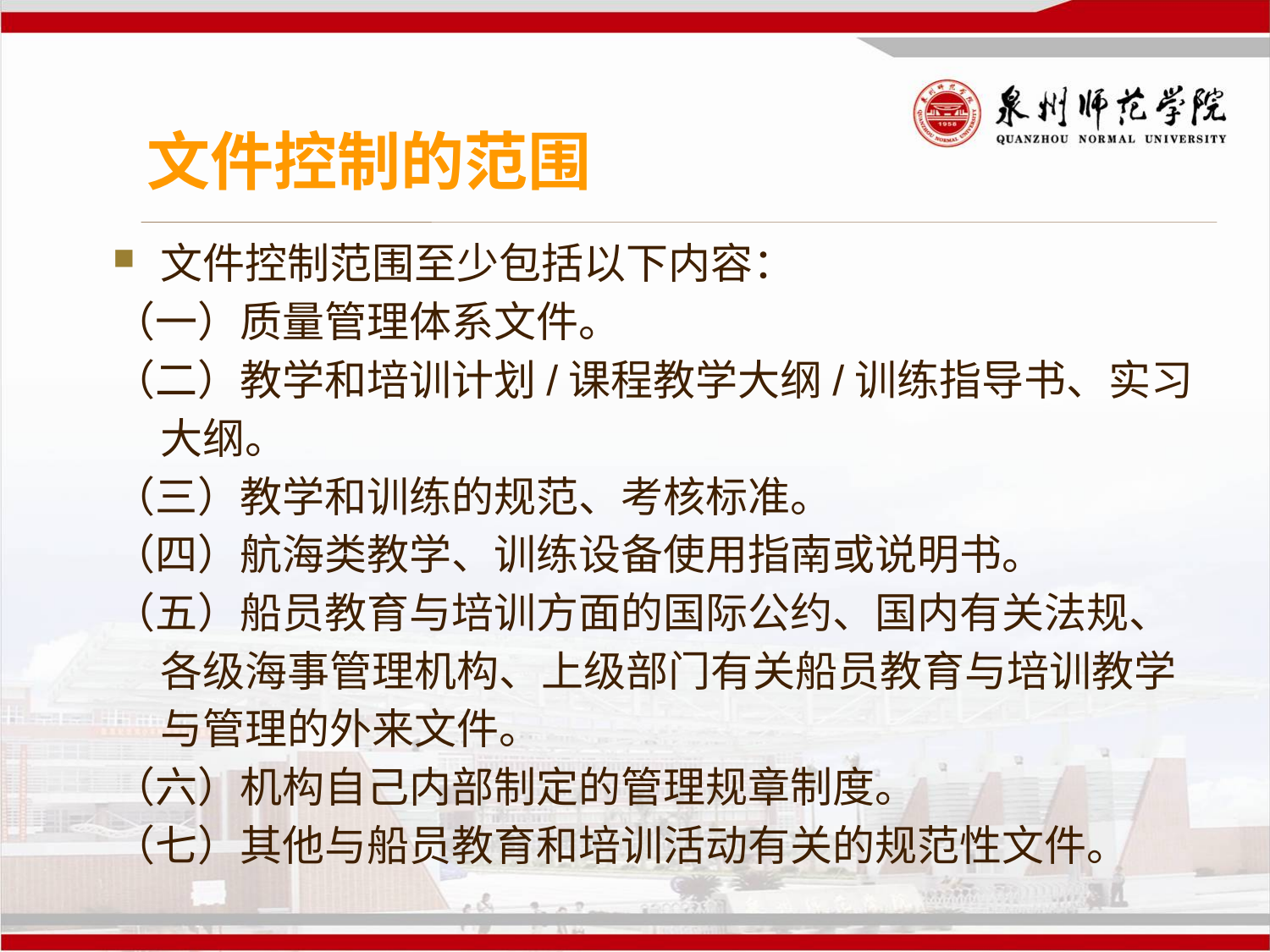

# 文件控制的范围
文件控制范围至少包括以下内容：
（一）质量管理体系文件。
（二）教学和培训计划/课程教学大纲/训练指导书、实习大纲。
（三）教学和训练的规范、考核标准。
（四）航海类教学、训练设备使用指南或说明书。
（五）船员教育与培训方面的国际公约、国内有关法规、各级海事管理机构、上级部门有关船员教育与培训教学与管理的外来文件。
（六）机构自己内部制定的管理规章制度。
（七）其他与船员教育和培训活动有关的规范性文件。